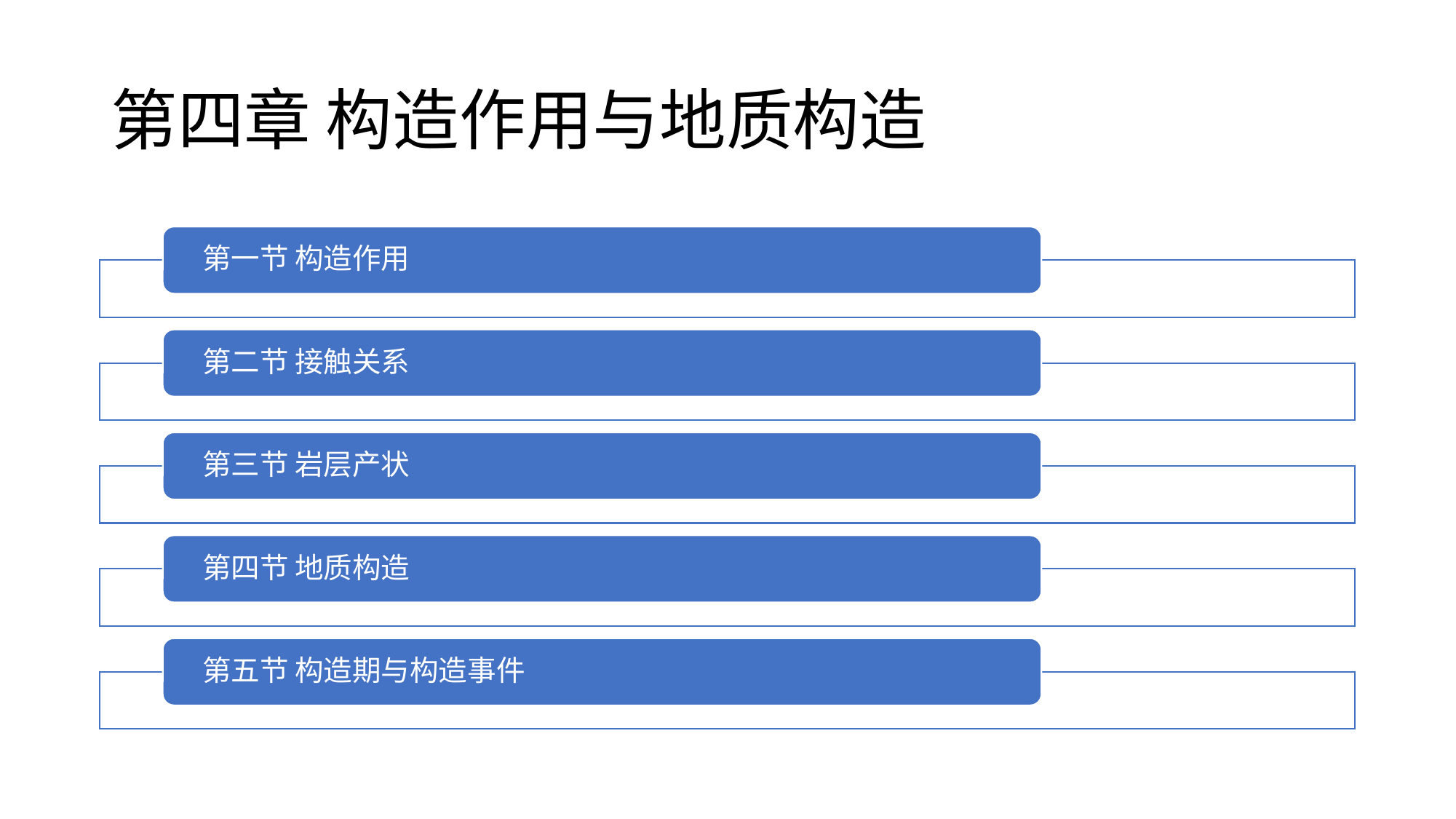

# 第四章 构造作用与地质构造
第一节 构造作用
第二节 接触关系
第三节 岩层产状
第四节 地质构造
第五节 构造期与构造事件